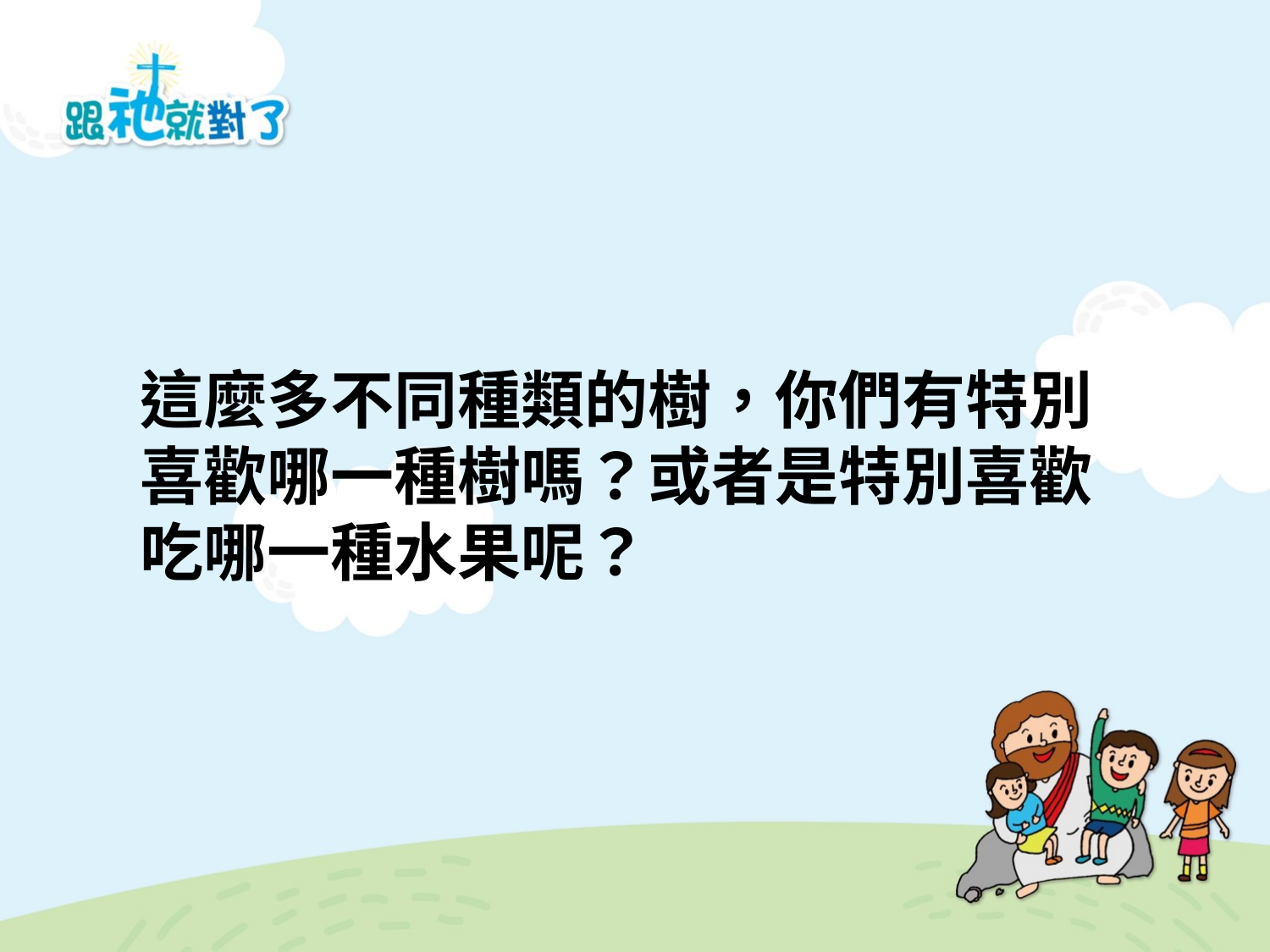

這麼多不同種類的樹，你們有特別喜歡哪一種樹嗎？或者是特別喜歡吃哪一種水果呢？